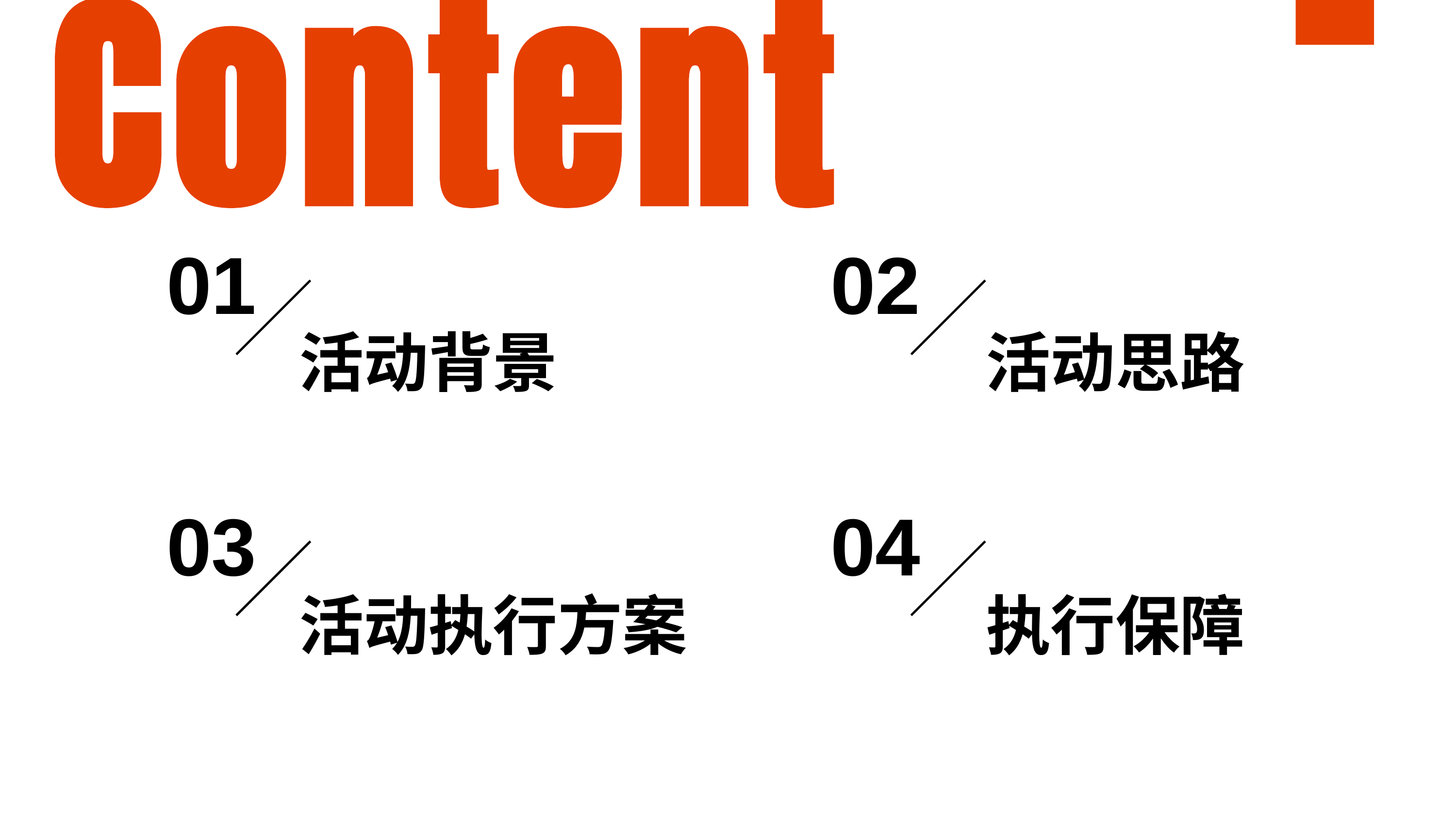

Content

01
02
活动背景
活动思路

03
04
活动执行方案
执行保障